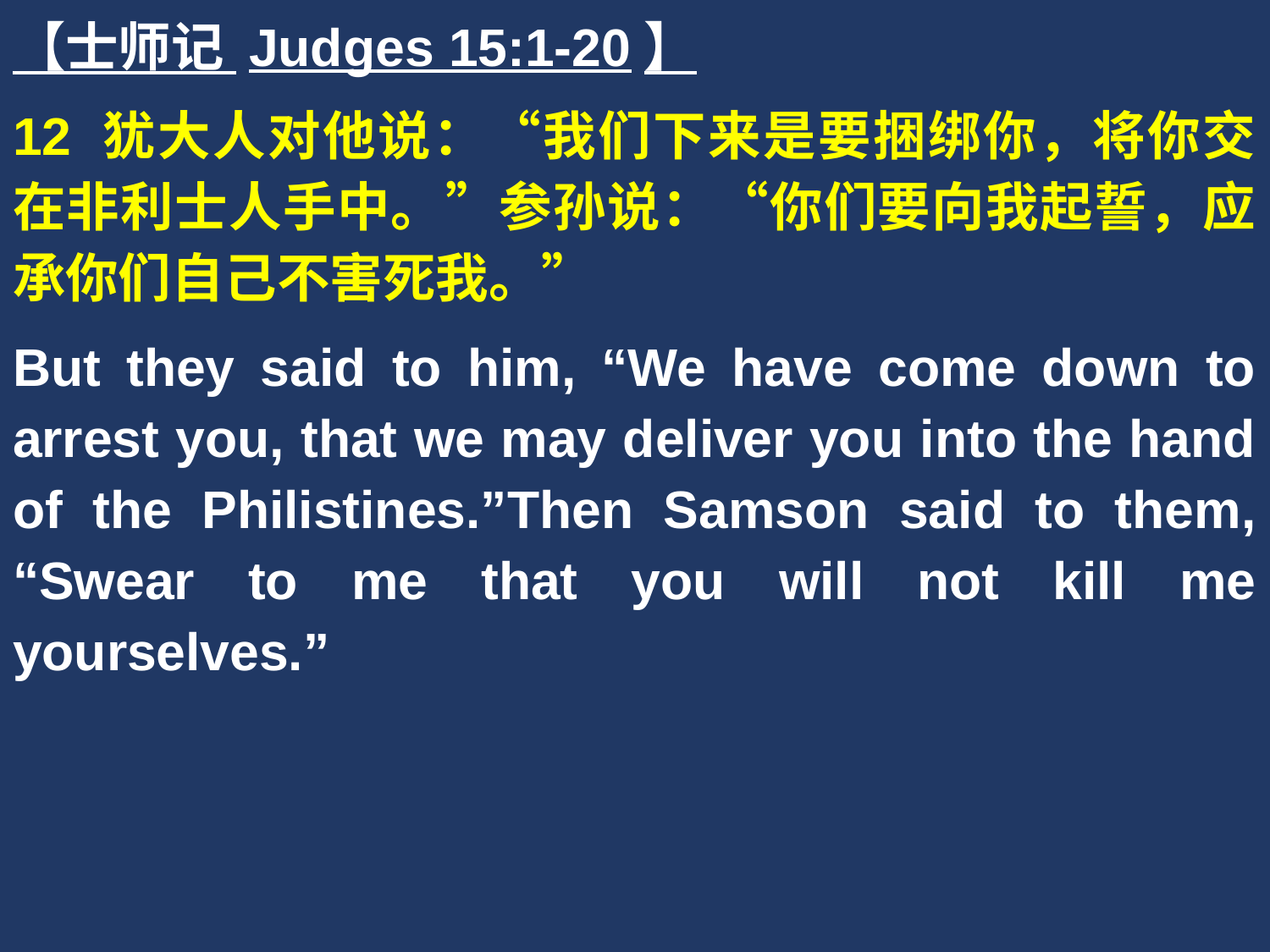

【士师记 Judges 15:1-20】
12 犹大人对他说：“我们下来是要捆绑你，将你交在非利士人手中。”参孙说：“你们要向我起誓，应承你们自己不害死我。”
But they said to him, “We have come down to arrest you, that we may deliver you into the hand of the Philistines.”Then Samson said to them, “Swear to me that you will not kill me yourselves.”